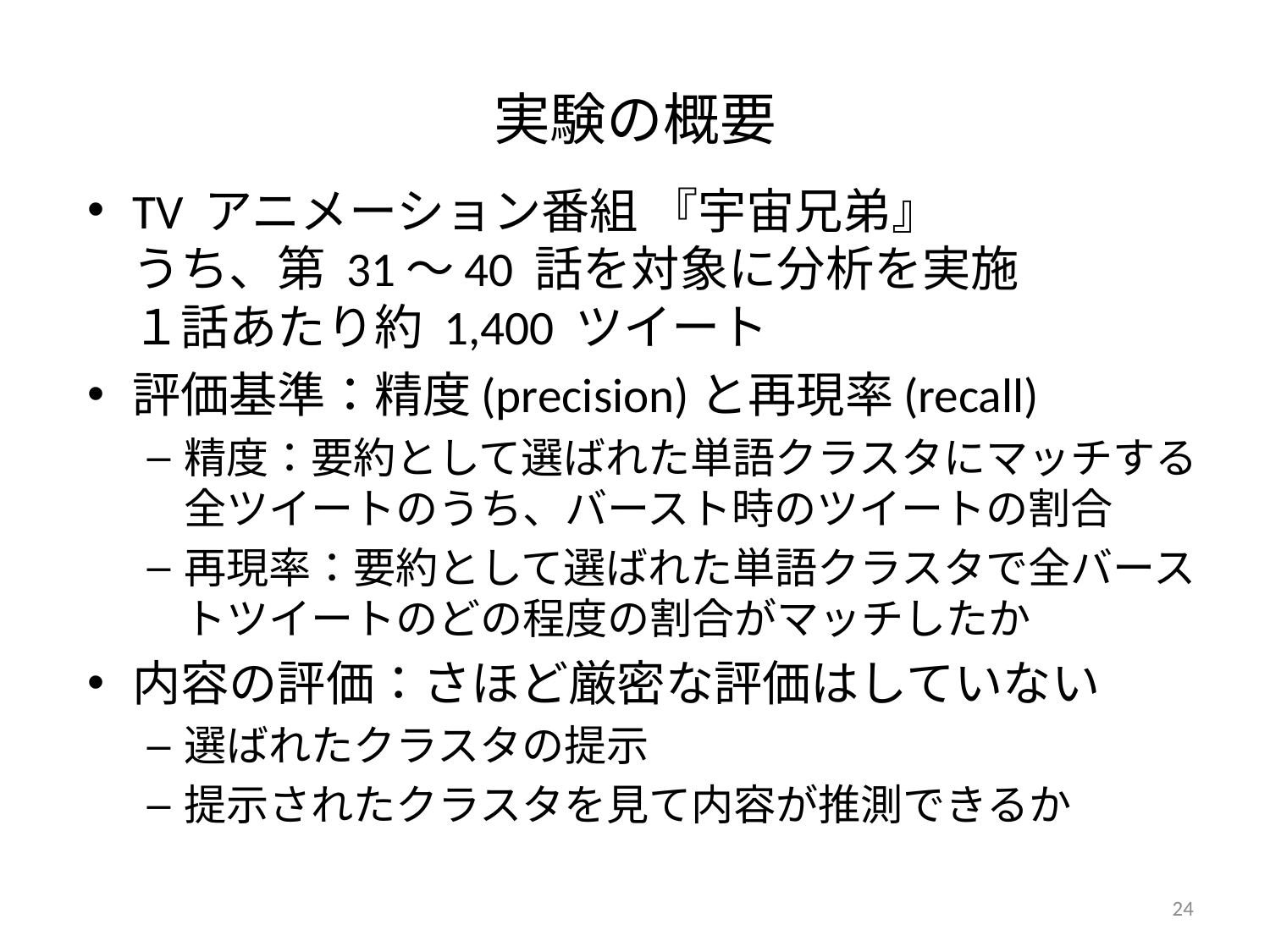

# 実験の概要
TV アニメーション番組 『宇宙兄弟』
うち、第 31〜40 話を対象に分析を実施
１話あたり約 1,400 ツイート
評価基準：精度(precision)と再現率(recall)
精度：要約として選ばれた単語クラスタにマッチする全ツイートのうち、バースト時のツイートの割合
再現率：要約として選ばれた単語クラスタで全バーストツイートのどの程度の割合がマッチしたか
内容の評価：さほど厳密な評価はしていない
選ばれたクラスタの提示
提示されたクラスタを見て内容が推測できるか
24